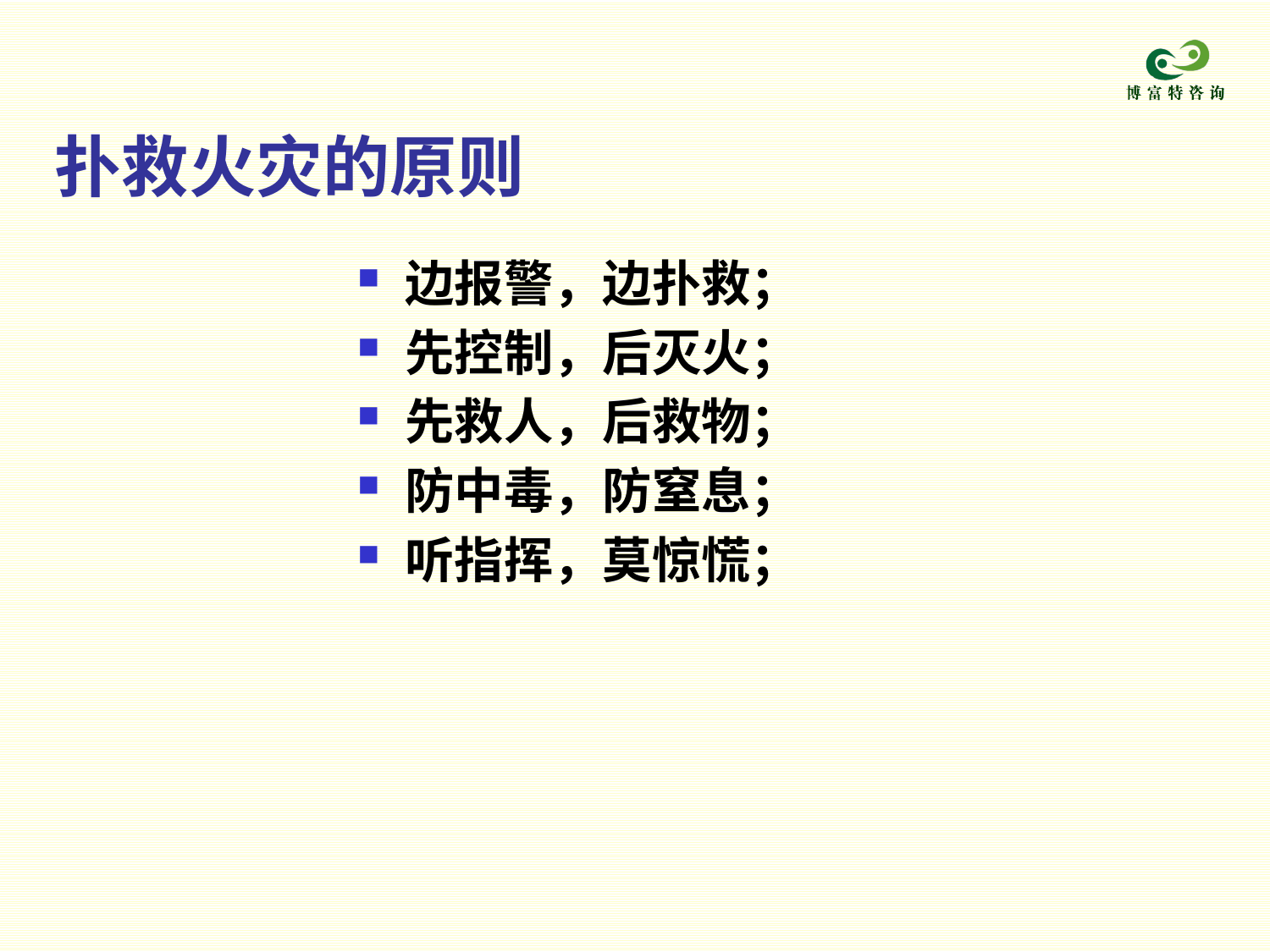

# 扑救火灾的原则
边报警，边扑救；
先控制，后灭火；
先救人，后救物；
防中毒，防窒息；
听指挥，莫惊慌；